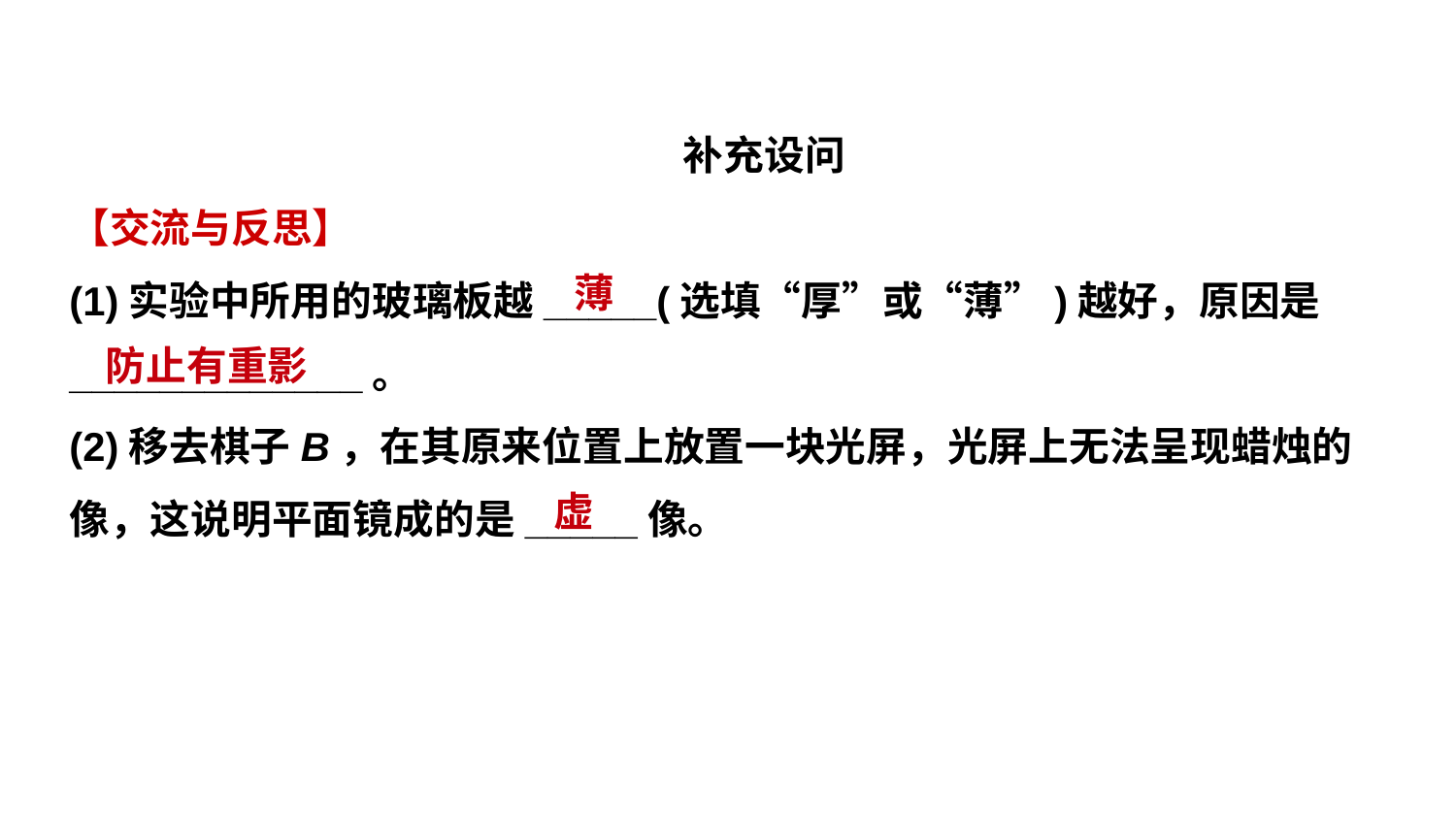

补充设问
【交流与反思】
(1)实验中所用的玻璃板越_____(选填“厚”或“薄”)越好，原因是
_____________。
(2)移去棋子B，在其原来位置上放置一块光屏，光屏上无法呈现蜡烛的
像，这说明平面镜成的是_____像。
 薄
 防止有重影
 虚